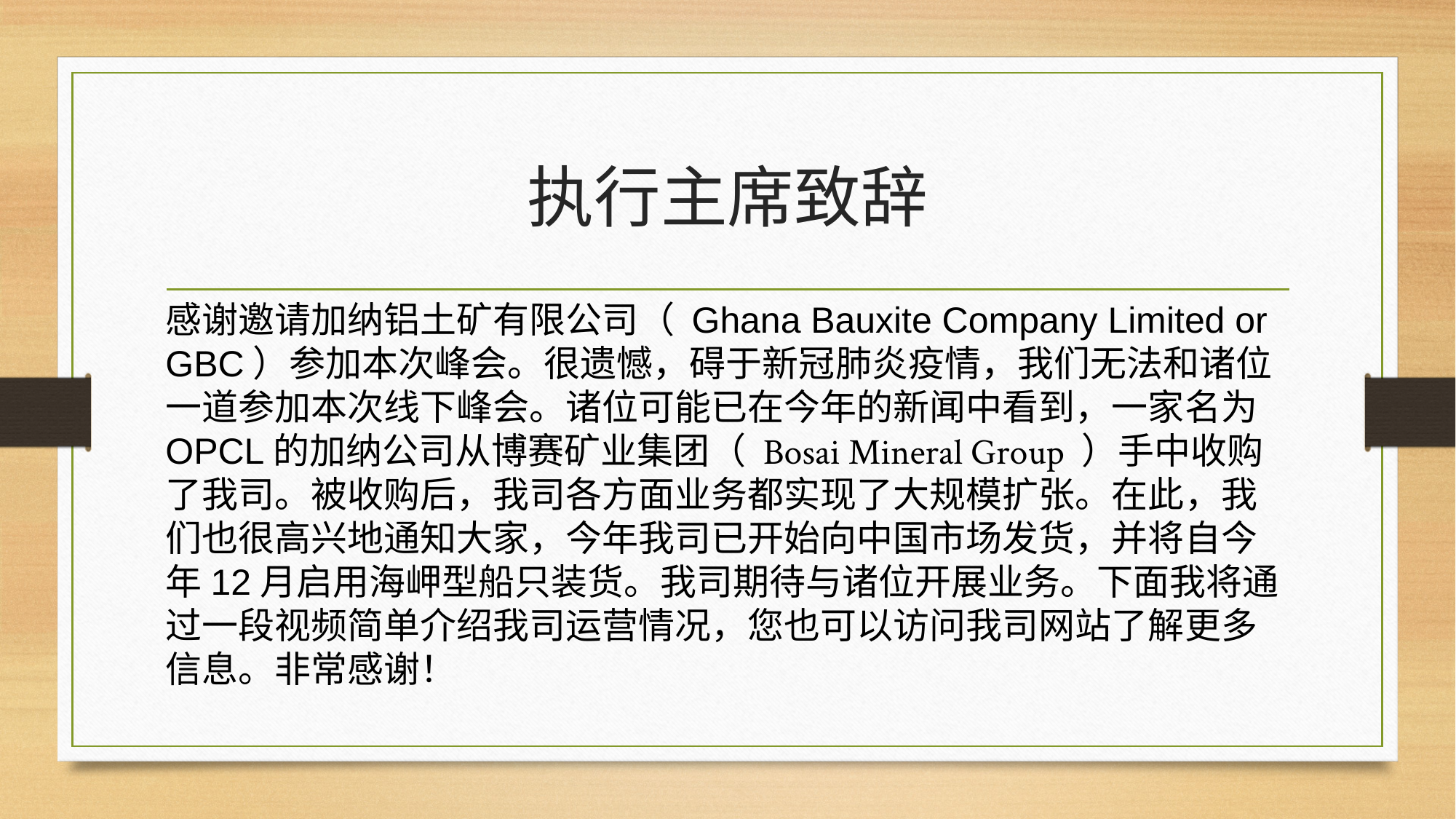

# 执行主席致辞
感谢邀请加纳铝土矿有限公司（ Ghana Bauxite Company Limited or GBC）参加本次峰会。很遗憾，碍于新冠肺炎疫情，我们无法和诸位一道参加本次线下峰会。诸位可能已在今年的新闻中看到，一家名为OPCL的加纳公司从博赛矿业集团（ Bosai Mineral Group ）手中收购了我司。被收购后，我司各方面业务都实现了大规模扩张。在此，我们也很高兴地通知大家，今年我司已开始向中国市场发货，并将自今年12月启用海岬型船只装货。我司期待与诸位开展业务。下面我将通过一段视频简单介绍我司运营情况，您也可以访问我司网站了解更多信息。非常感谢！